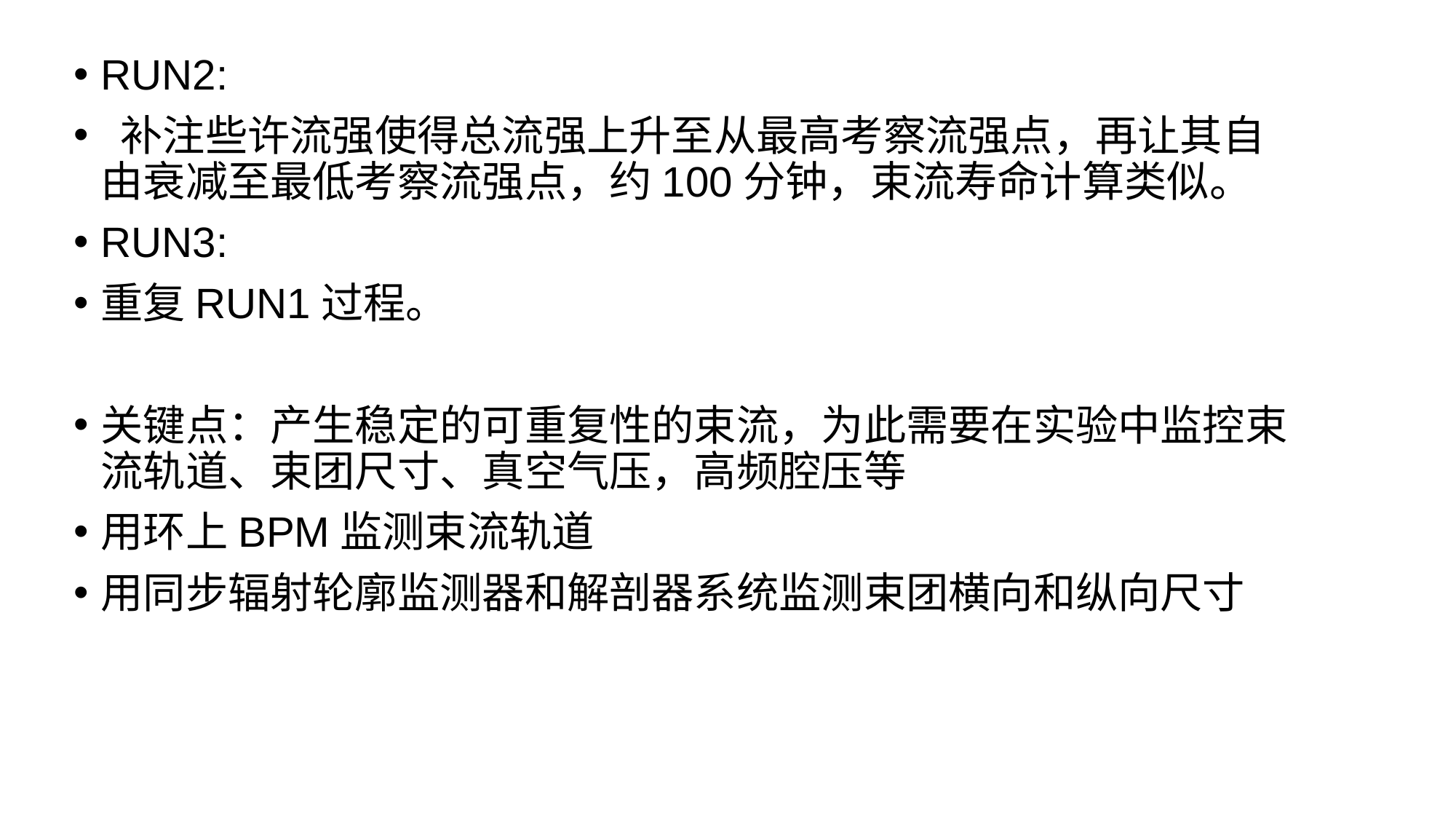

RUN2:
 补注些许流强使得总流强上升至从最高考察流强点，再让其自由衰减至最低考察流强点，约100分钟，束流寿命计算类似。
RUN3:
重复RUN1过程。

关键点：产生稳定的可重复性的束流，为此需要在实验中监控束流轨道、束团尺寸、真空气压，高频腔压等
用环上BPM监测束流轨道
用同步辐射轮廓监测器和解剖器系统监测束团横向和纵向尺寸